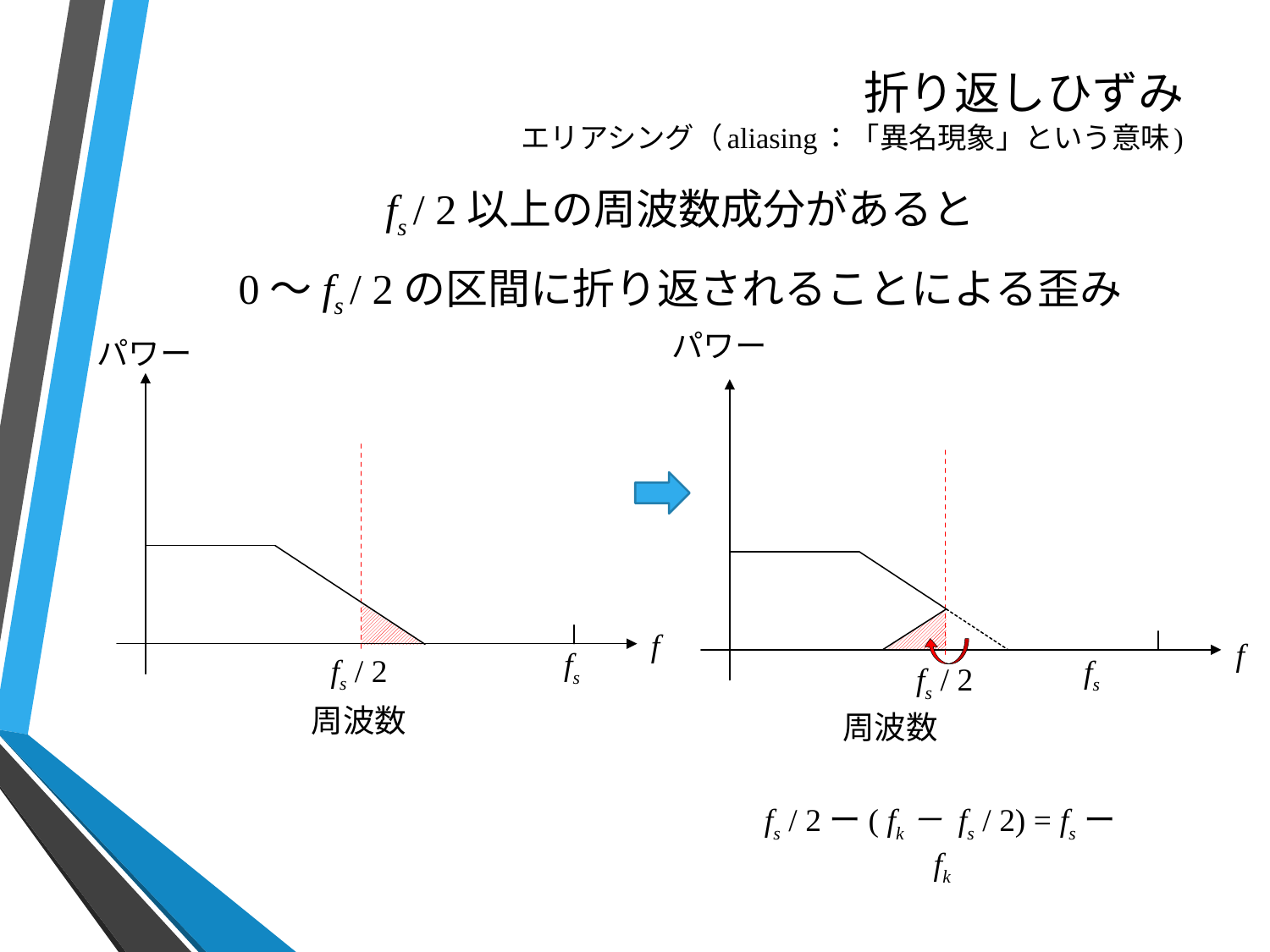

# 折り返しひずみ エリアシング（aliasing：「異名現象」という意味)
fs / 2以上の周波数成分があると
0～fs / 2の区間に折り返されることによる歪み
パワー
パワー

f

fs
fs / 2
周波数

f
fs
fs / 2
周波数
fs / 2ー( fk－ fs / 2) = fsーfk